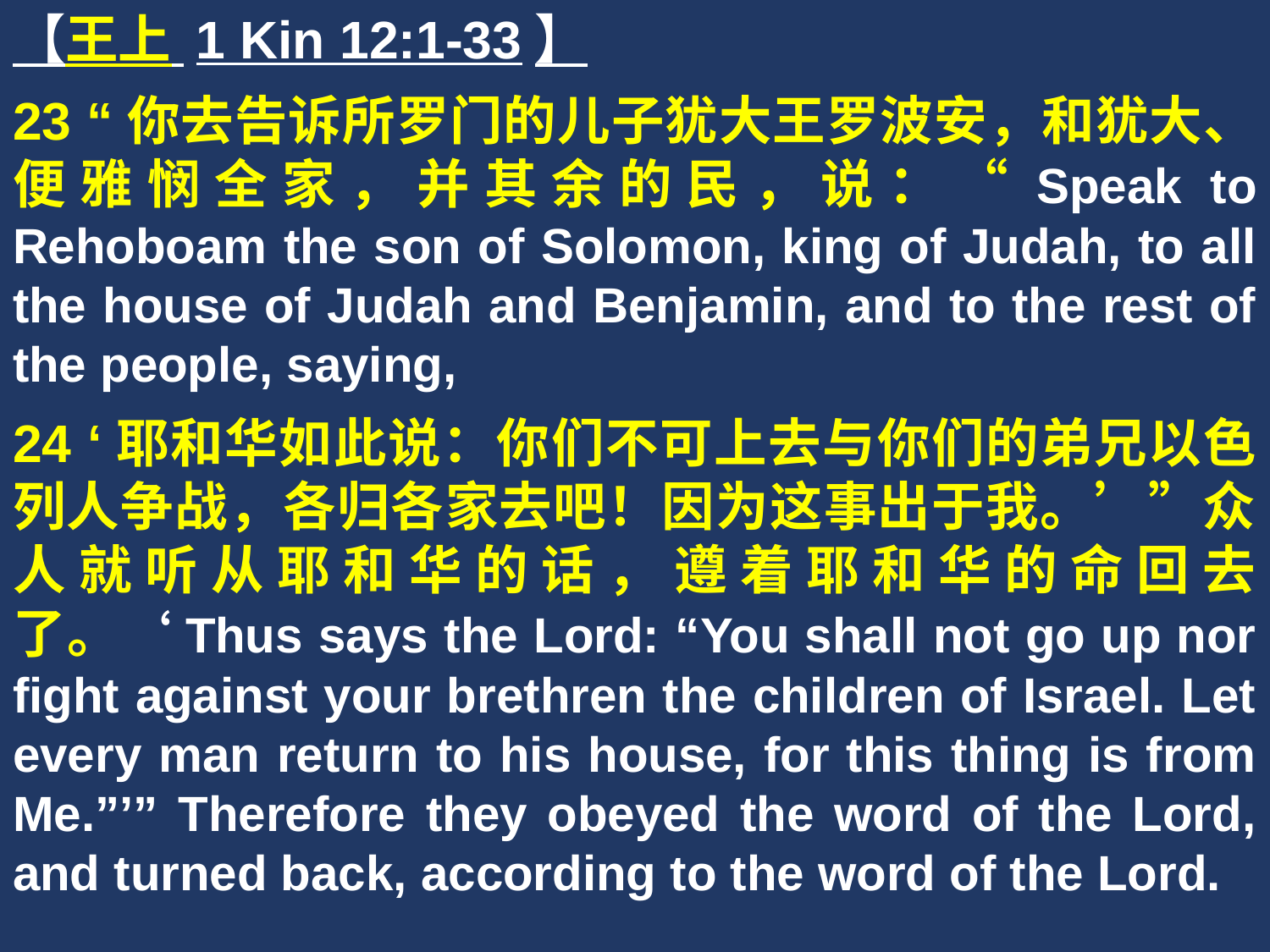

【王上 1 Kin 12:1-33】
23 “你去告诉所罗门的儿子犹大王罗波安，和犹大、便雅悯全家，并其余的民，说：“Speak to Rehoboam the son of Solomon, king of Judah, to all the house of Judah and Benjamin, and to the rest of the people, saying,
24 ‘耶和华如此说：你们不可上去与你们的弟兄以色列人争战，各归各家去吧！因为这事出于我。’”众人就听从耶和华的话，遵着耶和华的命回去了。‘Thus says the Lord: “You shall not go up nor fight against your brethren the children of Israel. Let every man return to his house, for this thing is from Me.”’” Therefore they obeyed the word of the Lord, and turned back, according to the word of the Lord.